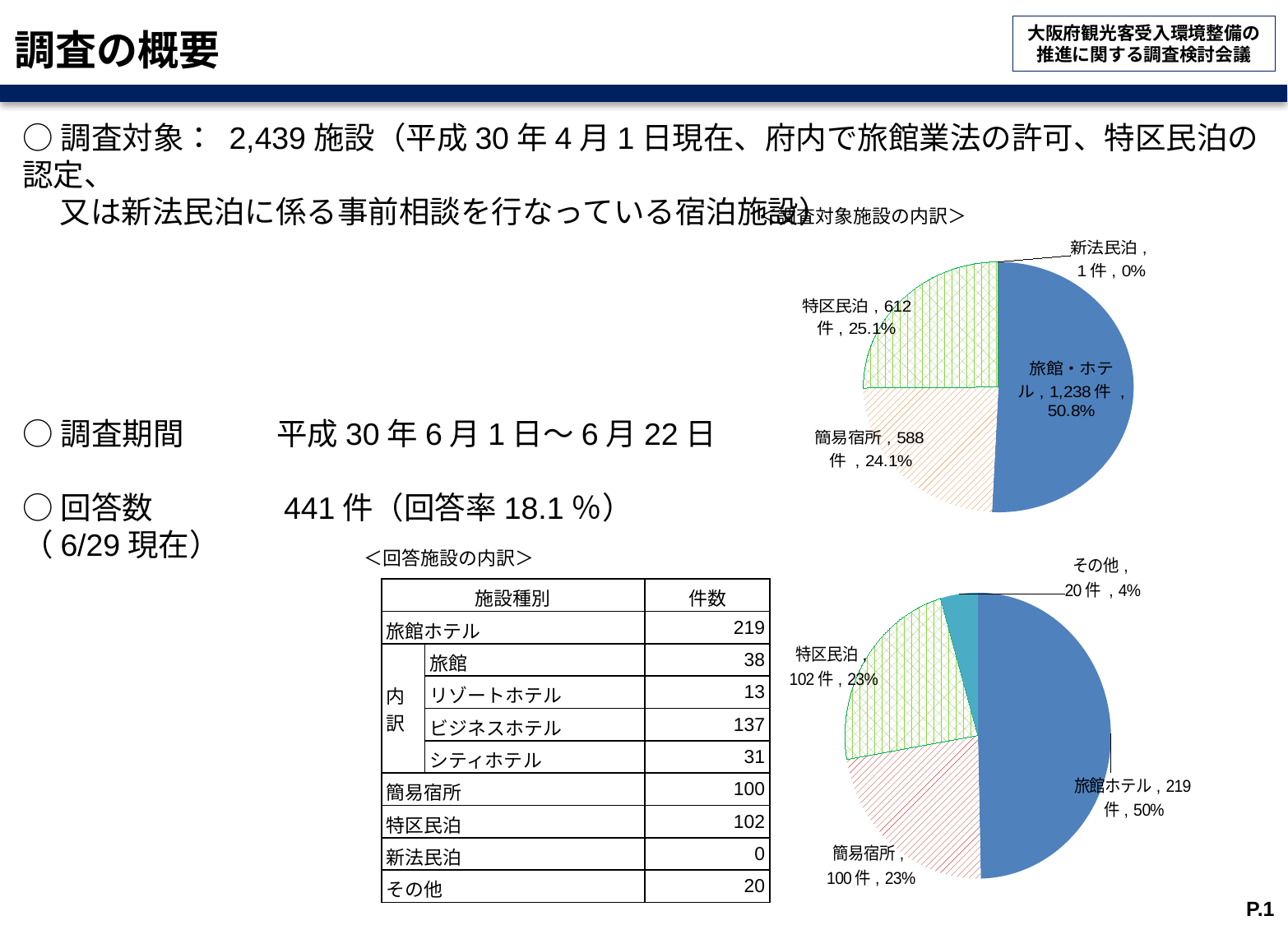

# 調査の概要
○調査対象： 2,439施設（平成30年4月1日現在、府内で旅館業法の許可、特区民泊の認定、
　 又は新法民泊に係る事前相談を行なっている宿泊施設）

○調査期間　　　平成30年6月1日～6月22日

○回答数　　　　441件（回答率18.1％）
（6/29現在）
＜調査対象施設の内訳＞

### Chart

| Category |  |
|---|---|
| 旅館・ホテル | 1238.0 |
| 簡易宿所 | 588.0 |
| 特区民泊 | 612.0 |
| 新法民泊 | 1.0 |

### Chart

| Category |  |
|---|---|
| 旅館ホテル | 219.0 |
| 簡易宿所 | 100.0 |
| 特区民泊 | 102.0 |
| 新法民泊 | 0.0 |
| その他 | 20.0 |
＜回答施設の内訳＞
| 施設種別 |  | 件数 |
| --- | --- | --- |
| 旅館ホテル |  | 219 |
| 内訳 | 旅館 | 38 |
|  | リゾートホテル | 13 |
|  | ビジネスホテル | 137 |
|  | シティホテル | 31 |
| 簡易宿所 |  | 100 |
| 特区民泊 |  | 102 |
| 新法民泊 |  | 0 |
| その他 |  | 20 |
P.1